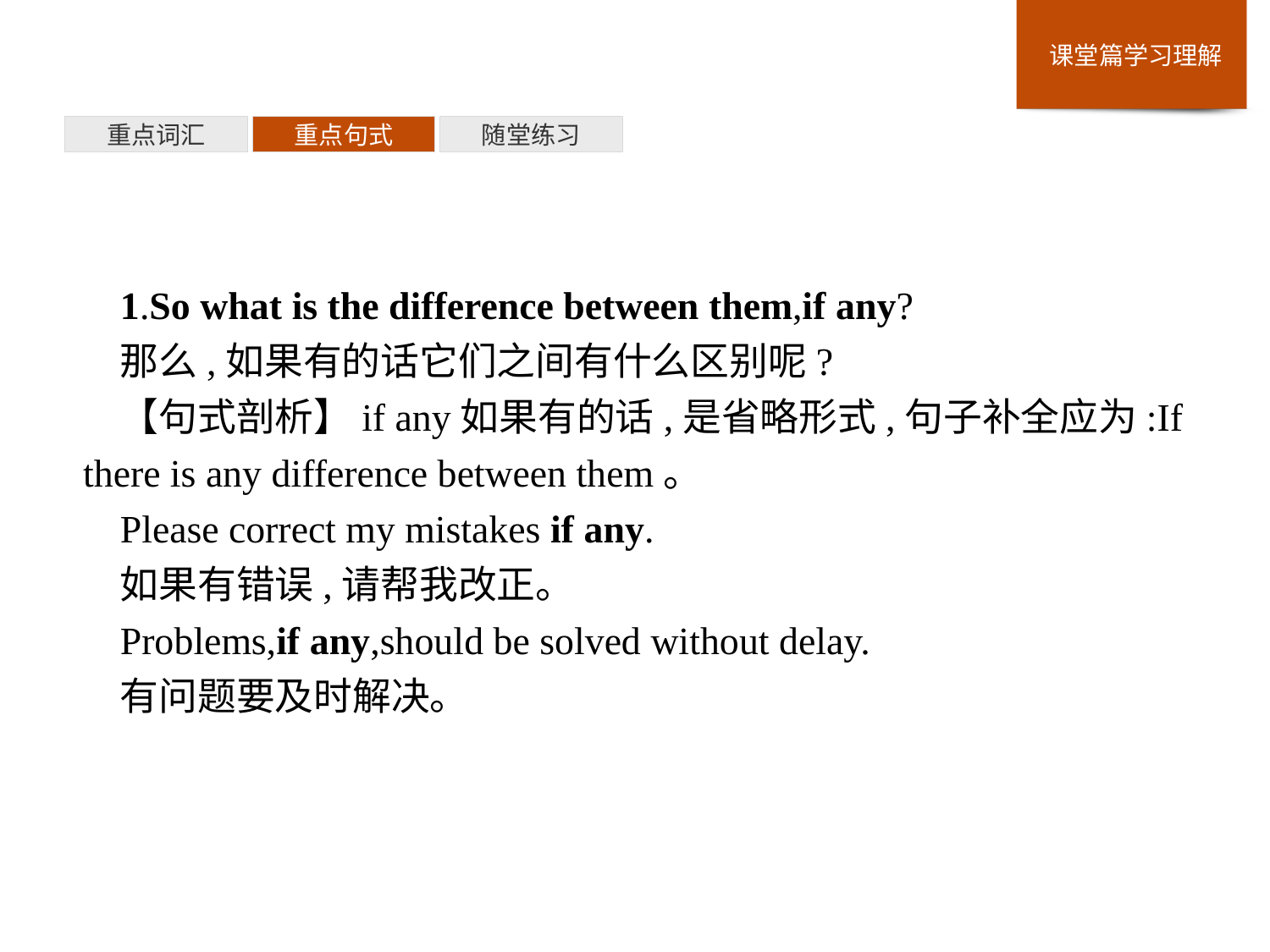

重点词汇
重点句式
随堂练习
1.So what is the difference between them,if any?
那么,如果有的话它们之间有什么区别呢?
【句式剖析】if any如果有的话,是省略形式,句子补全应为:If there is any difference between them。
Please correct my mistakes if any.
如果有错误,请帮我改正。
Problems,if any,should be solved without delay.
有问题要及时解决。